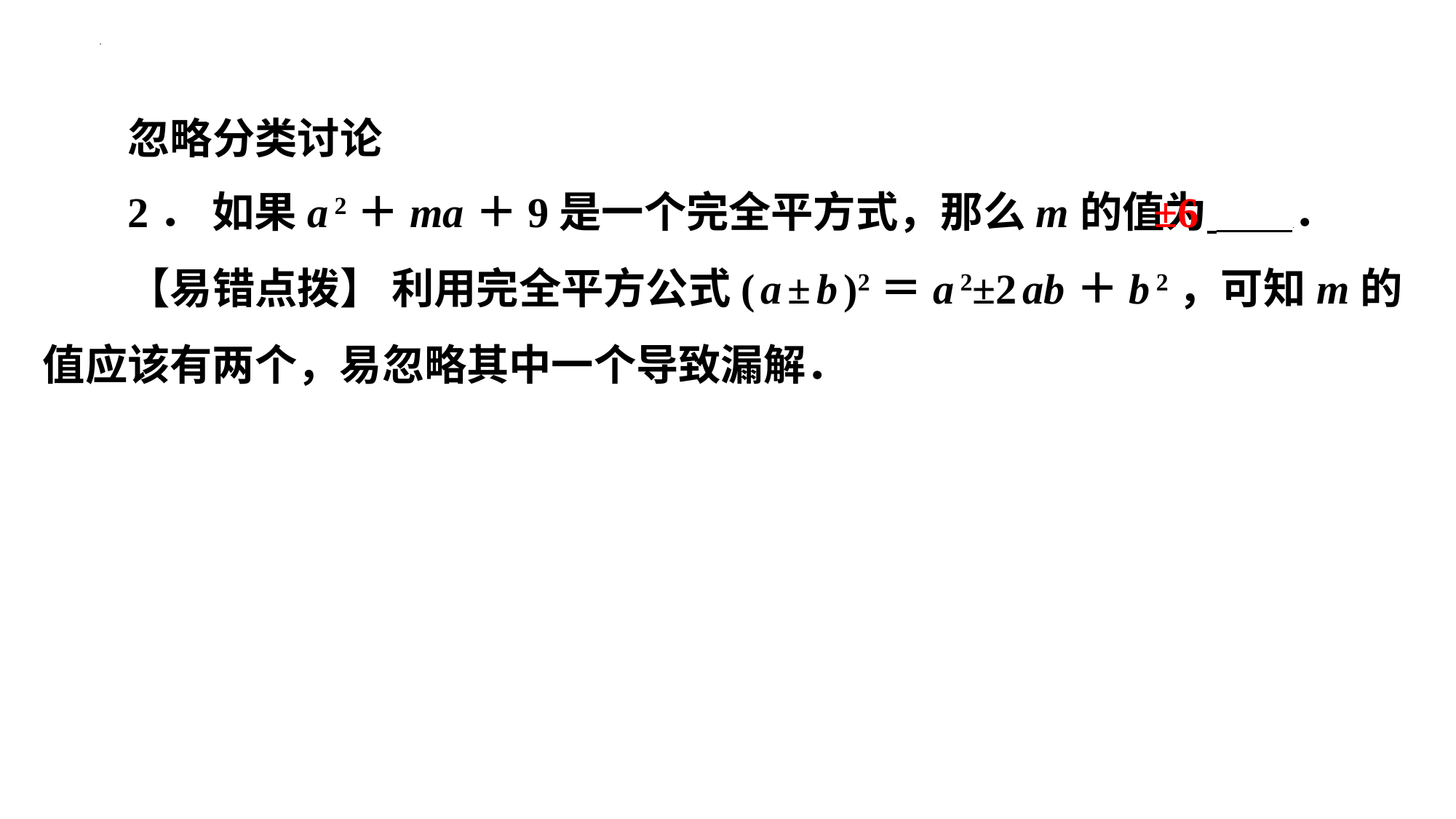

忽略分类讨论
±6
2． 如果 a 2＋ ma ＋9是一个完全平方式，那么 m 的值为             ⁠．
【易错点拨】 利用完全平方公式( a ± b )2＝ a 2±2 ab ＋ b 2，可知 m 的
值应该有两个，易忽略其中一个导致漏解．